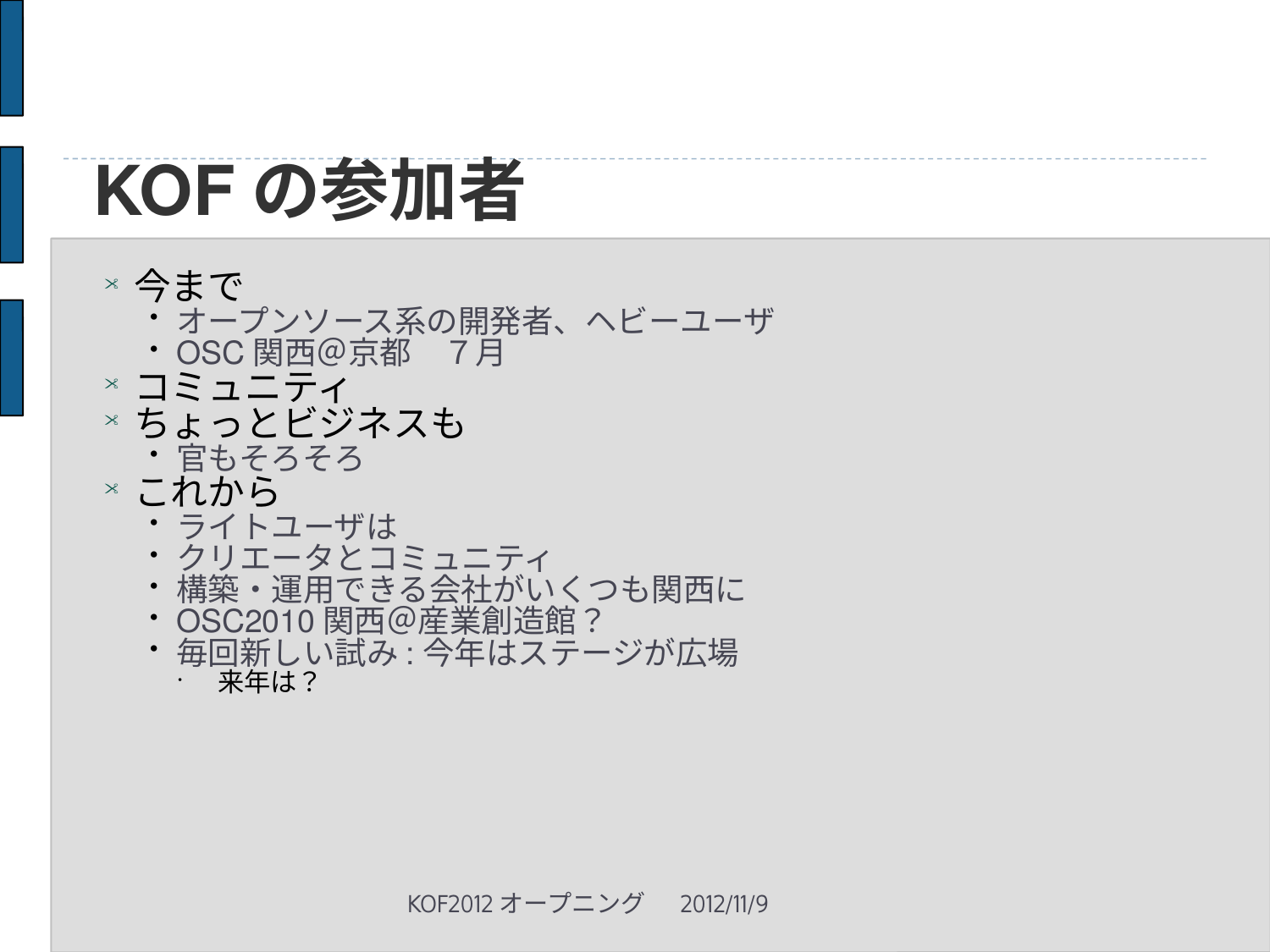

# KOFの参加者

今まで
オープンソース系の開発者、ヘビーユーザ
OSC関西＠京都　７月
コミュニティ
ちょっとビジネスも
官もそろそろ
これから
ライトユーザは
クリエータとコミュニティ
構築・運用できる会社がいくつも関西に
OSC2010関西＠産業創造館？
毎回新しい試み:今年はステージが広場
来年は？

KOF2012オープニング
2012/11/9